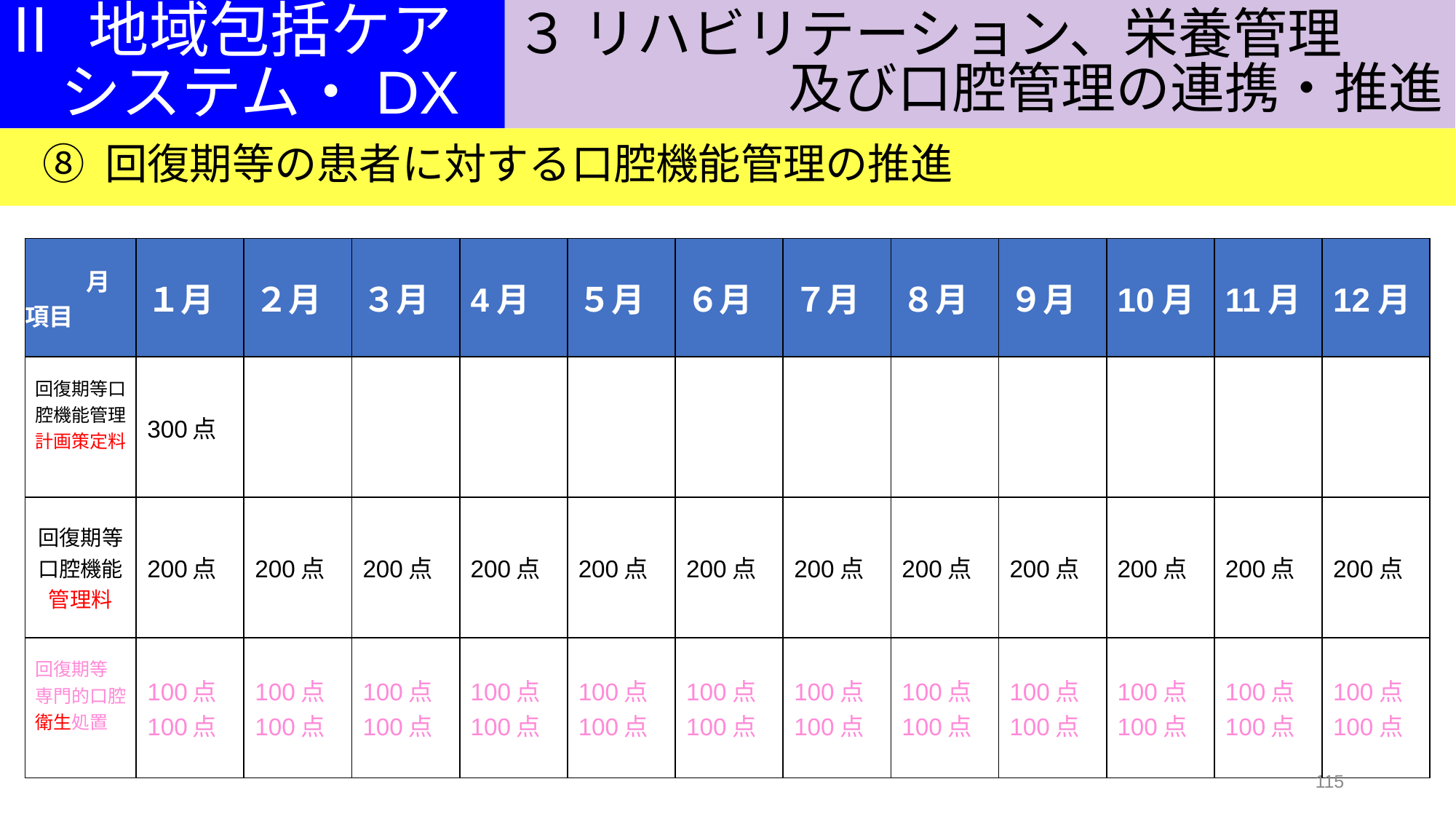

３ リハビリテーション、栄養管理
　　　　　及び口腔管理の連携・推進
Ⅱ 地域包括ケア
　システム・DX
⑧ 回復期等の患者に対する口腔機能管理の推進
| 月 項目 | １月 | ２月 | ３月 | 4月 | ５月 | ６月 | ７月 | ８月 | ９月 | 10月 | 11月 | 12月 |
| --- | --- | --- | --- | --- | --- | --- | --- | --- | --- | --- | --- | --- |
| 回復期等口腔機能管理計画策定料 | 300点 |  |  |  |  |  |  |  |  |  |  |  |
| 回復期等口腔機能管理料 | 200点 | 200点 | 200点 | 200点 | 200点 | 200点 | 200点 | 200点 | 200点 | 200点 | 200点 | 200点 |
| 回復期等　専門的口腔衛生処置 | 100点 100点 | 100点 100点 | 100点 100点 | 100点 100点 | 100点 100点 | 100点 100点 | 100点 100点 | 100点 100点 | 100点 100点 | 100点 100点 | 100点 100点 | 100点 100点 |
115